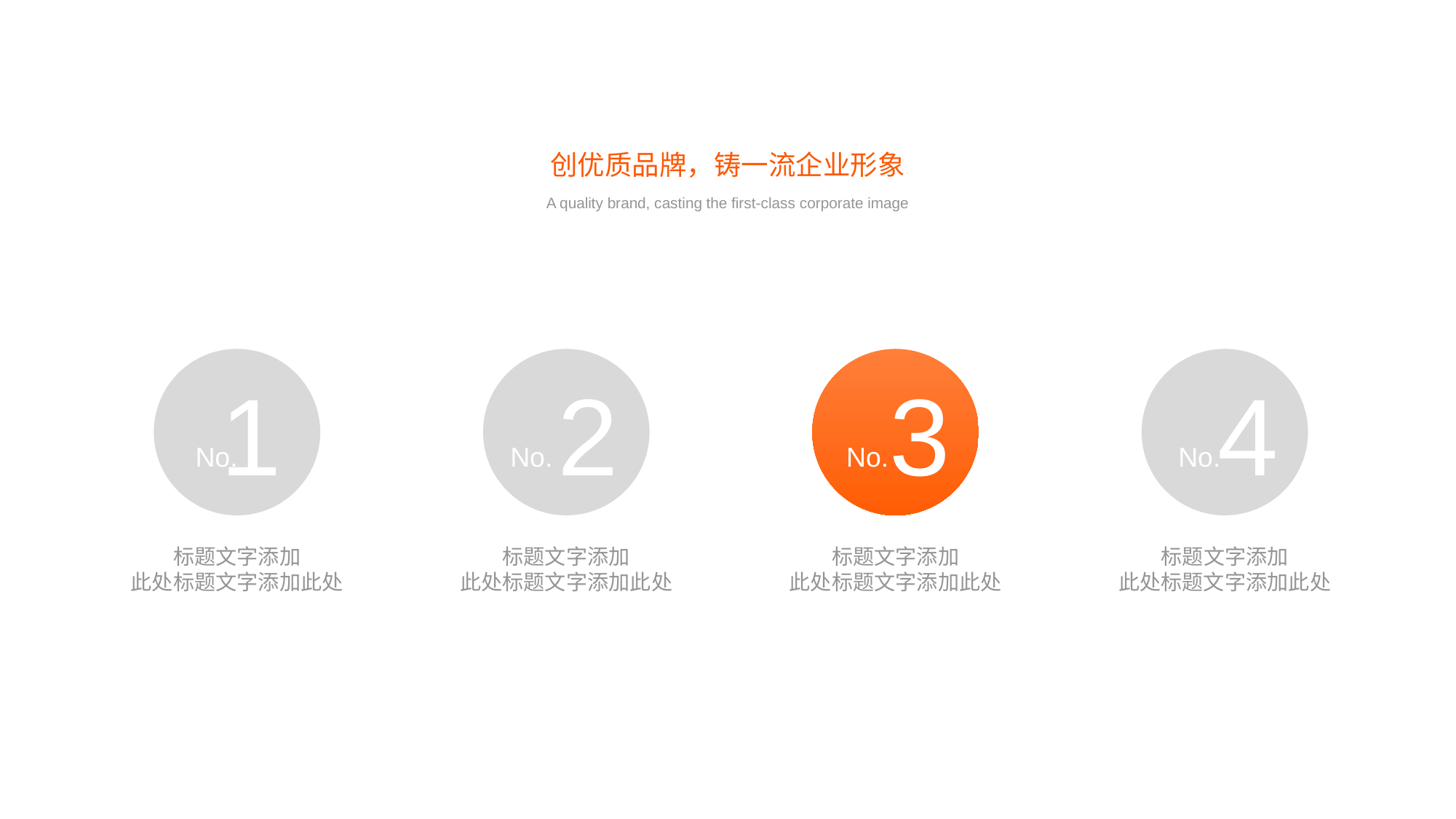

创优质品牌，铸一流企业形象
A quality brand, casting the first-class corporate image

1
No.
标题文字添加
此处标题文字添加此处

2
No.
标题文字添加
此处标题文字添加此处

3
No.
标题文字添加
此处标题文字添加此处

4
No.
标题文字添加
此处标题文字添加此处